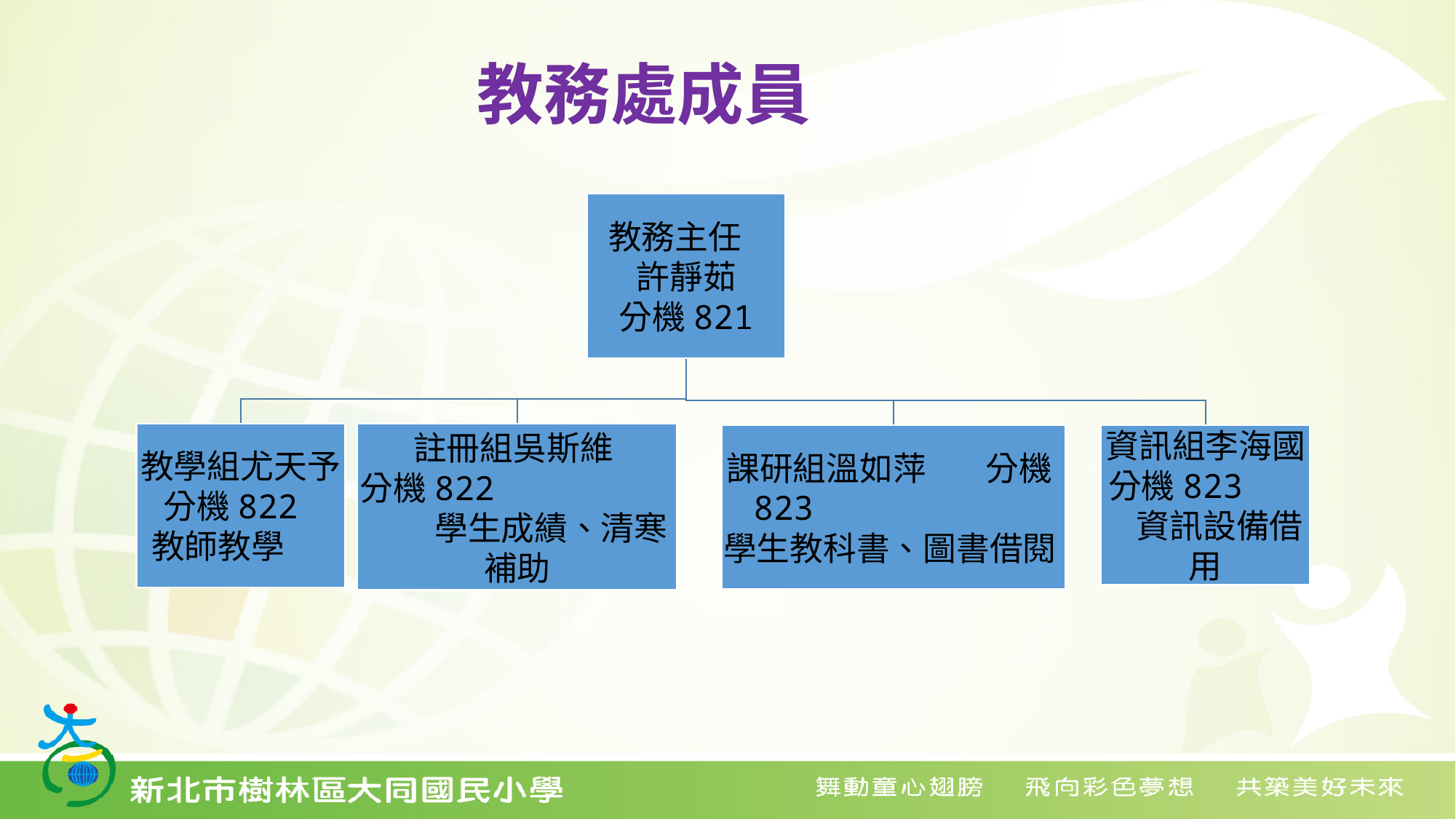

# 教務處成員
教務主任    許靜茹
分機821
教學組尤天予
分機822
教師教學
註冊組吳斯維
分機822             學生成績、清寒補助
課研組溫如萍        分機823            學生教科書、圖書借閱
資訊組李海國
分機823     資訊設備借用